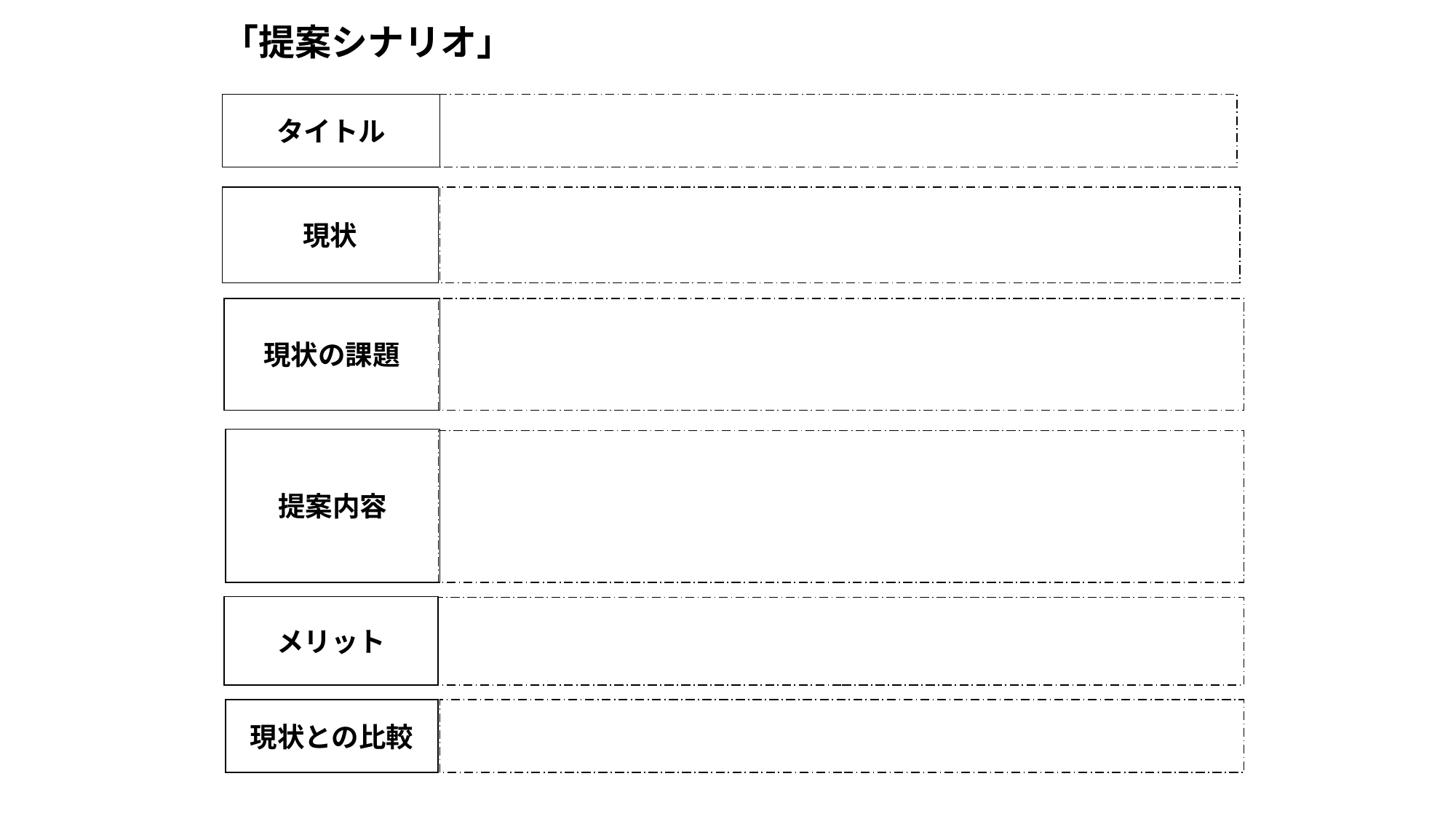

「提案シナリオ」
タイトル

現状

現状の課題

提案内容

メリット

現状との比較